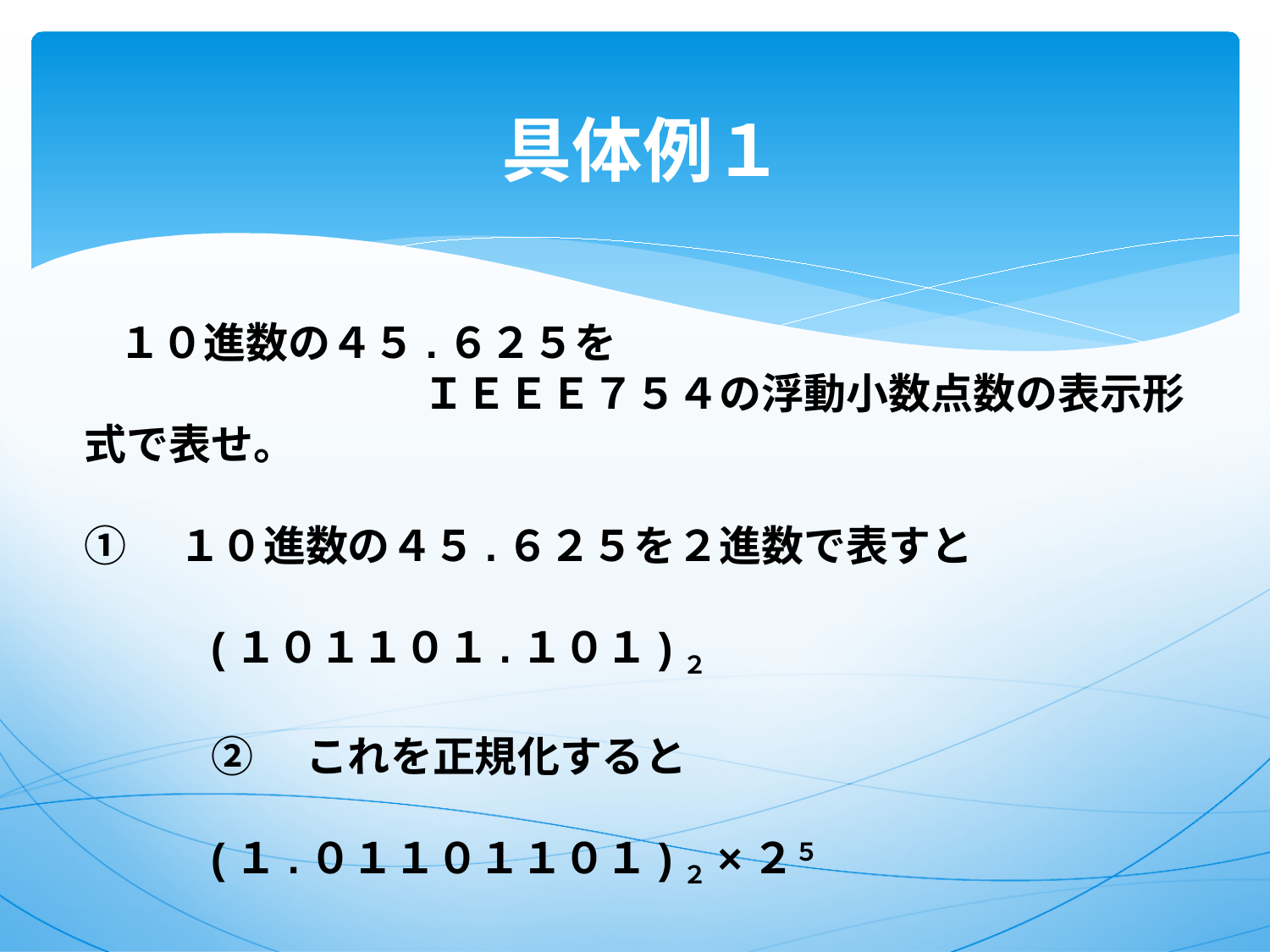

# 具体例１
　１０進数の４５.６２５を
　　　　　　　　ＩＥＥＥ７５４の浮動小数点数の表示形式で表せ。

①　１０進数の４５.６２５を２進数で表すと

(１０１１０１.１０１)２

②　これを正規化すると

(１.０１１０１１０１)２×２５